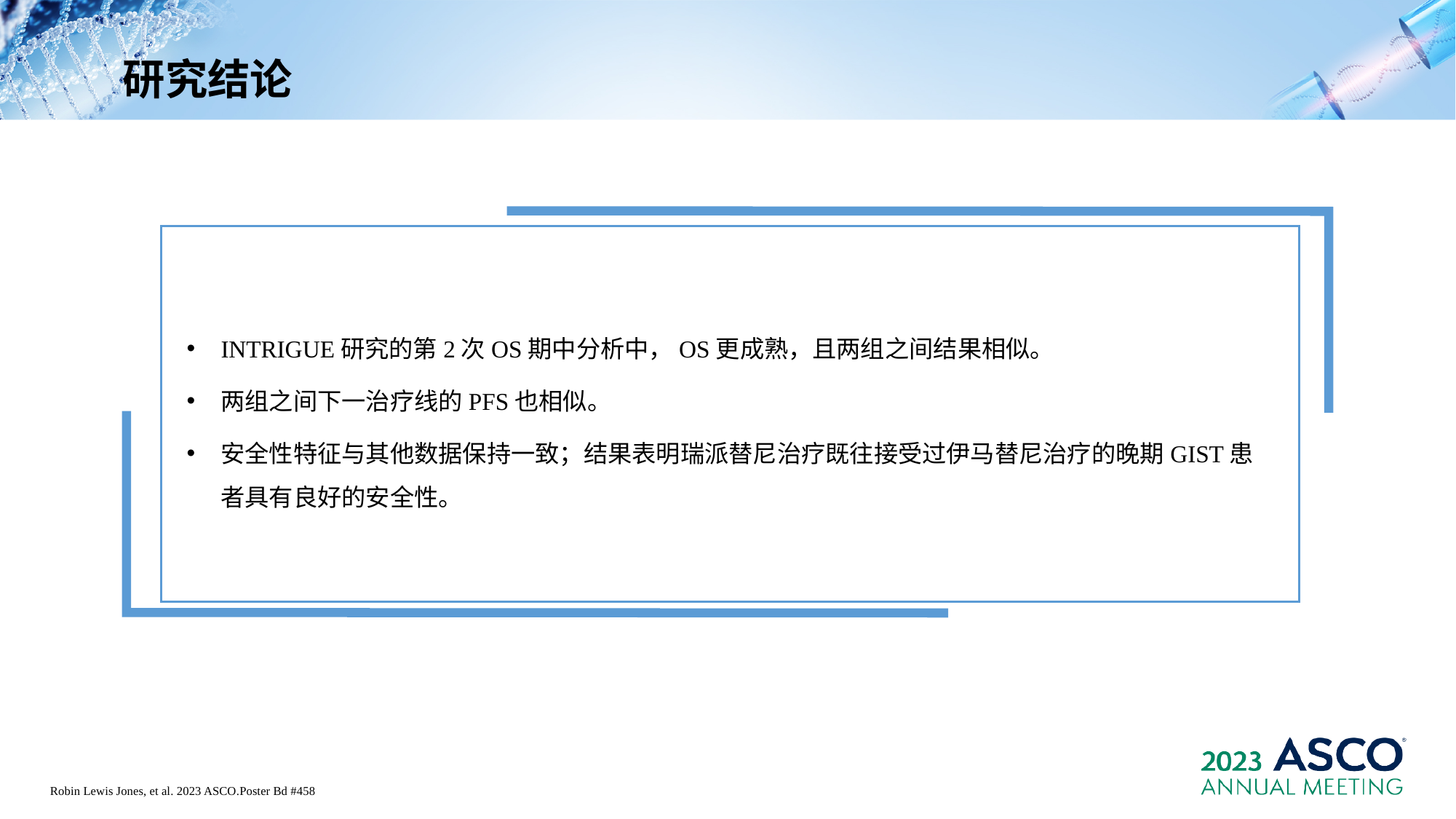

研究结论

INTRIGUE研究的第2次OS期中分析中，OS更成熟，且两组之间结果相似。
两组之间下一治疗线的PFS也相似。
安全性特征与其他数据保持一致；结果表明瑞派替尼治疗既往接受过伊马替尼治疗的晚期GIST患者具有良好的安全性。
Robin Lewis Jones, et al. 2023 ASCO.Poster Bd #458